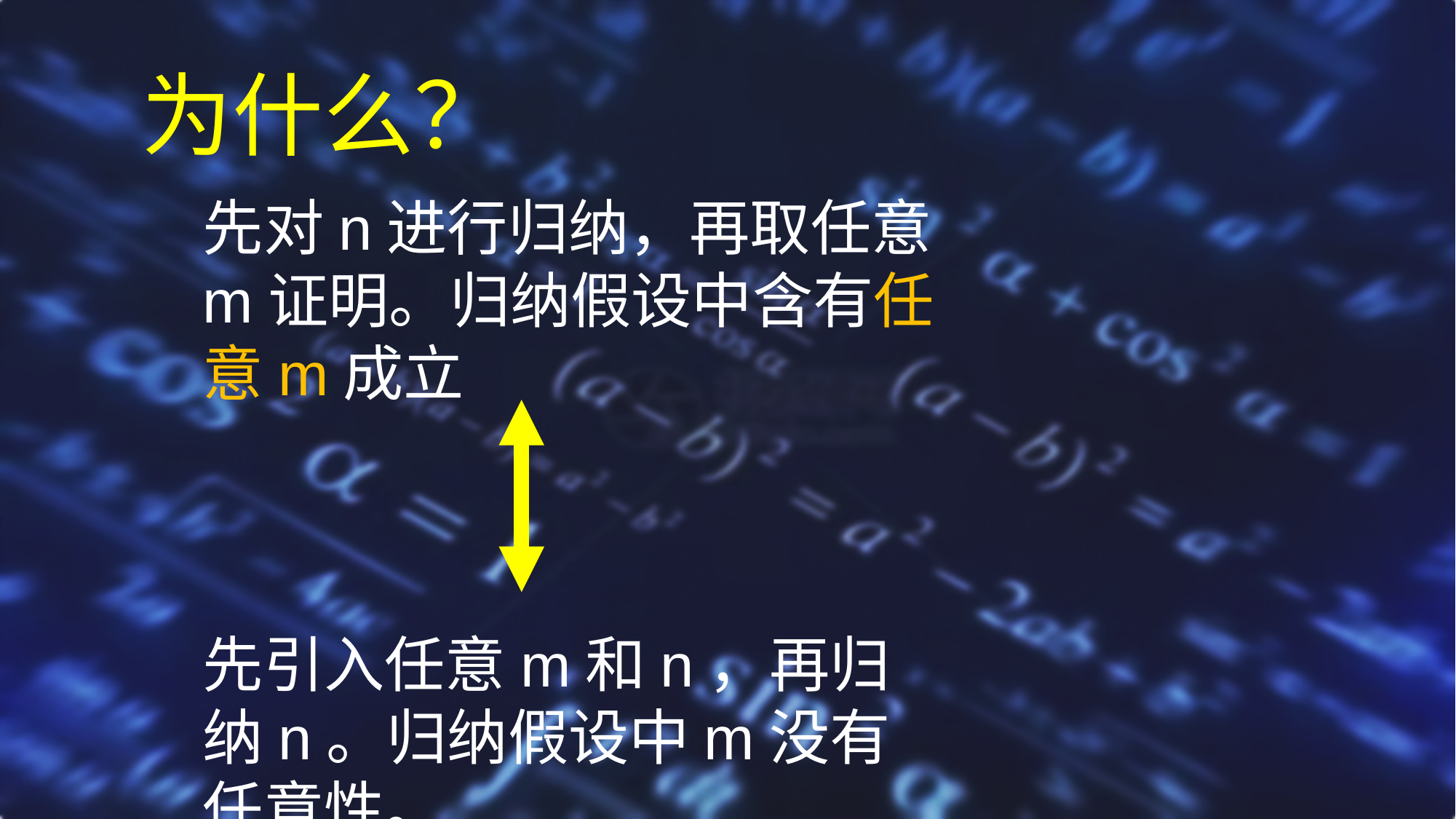

为什么？
先对n进行归纳，再取任意m证明。归纳假设中含有任意m成立

先引入任意m和n，再归纳n。归纳假设中m没有任意性。